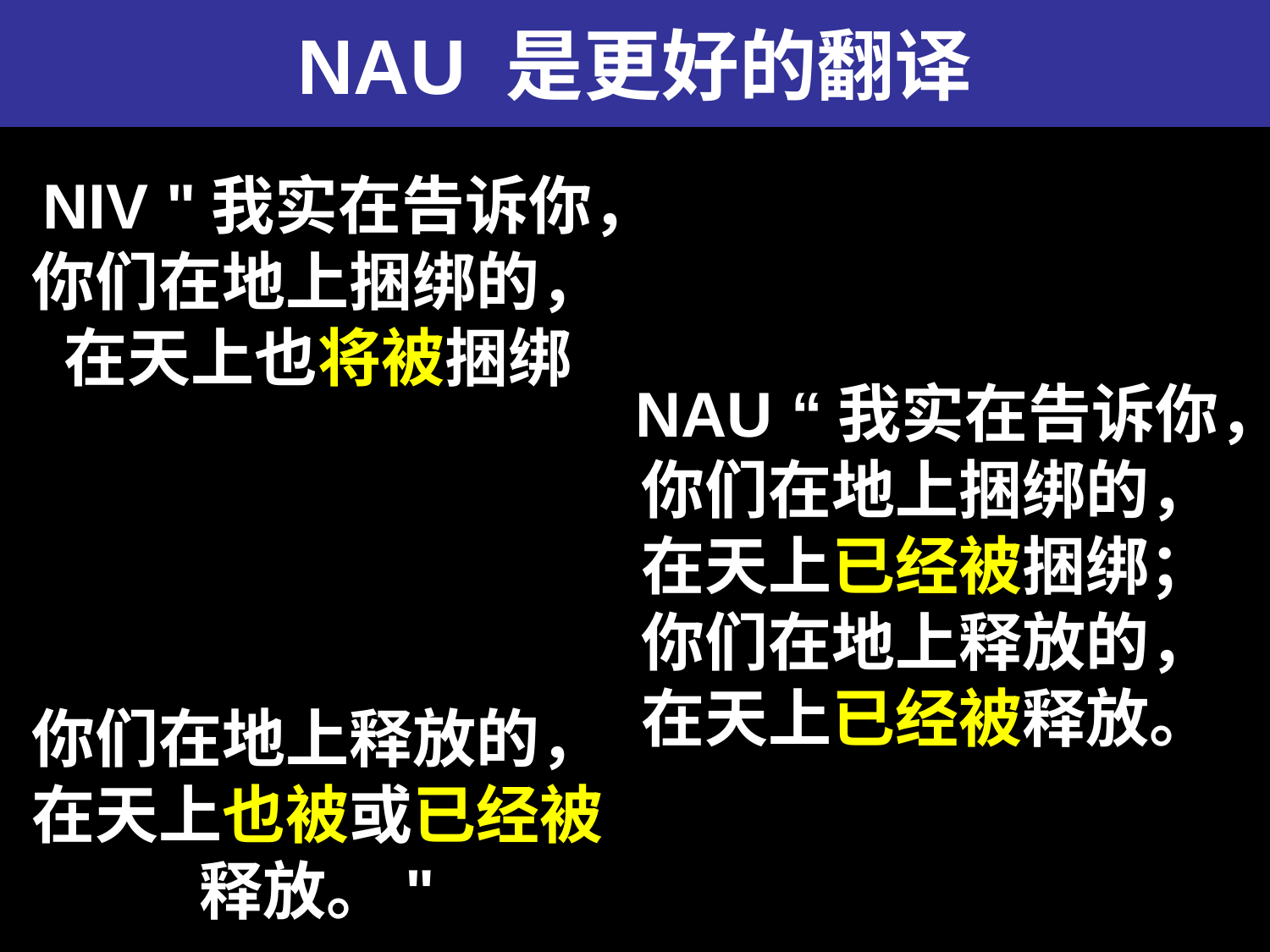

NAU 是更好的翻译
# A Better Translation…
NIV "我实在告诉你，你们在地上捆绑的，在天上也将被捆绑

你们在地上释放的，在天上也被或已经被释放。"
NAU “我实在告诉你，你们在地上捆绑的，在天上已经被捆绑；你们在地上释放的，在天上已经被释放。